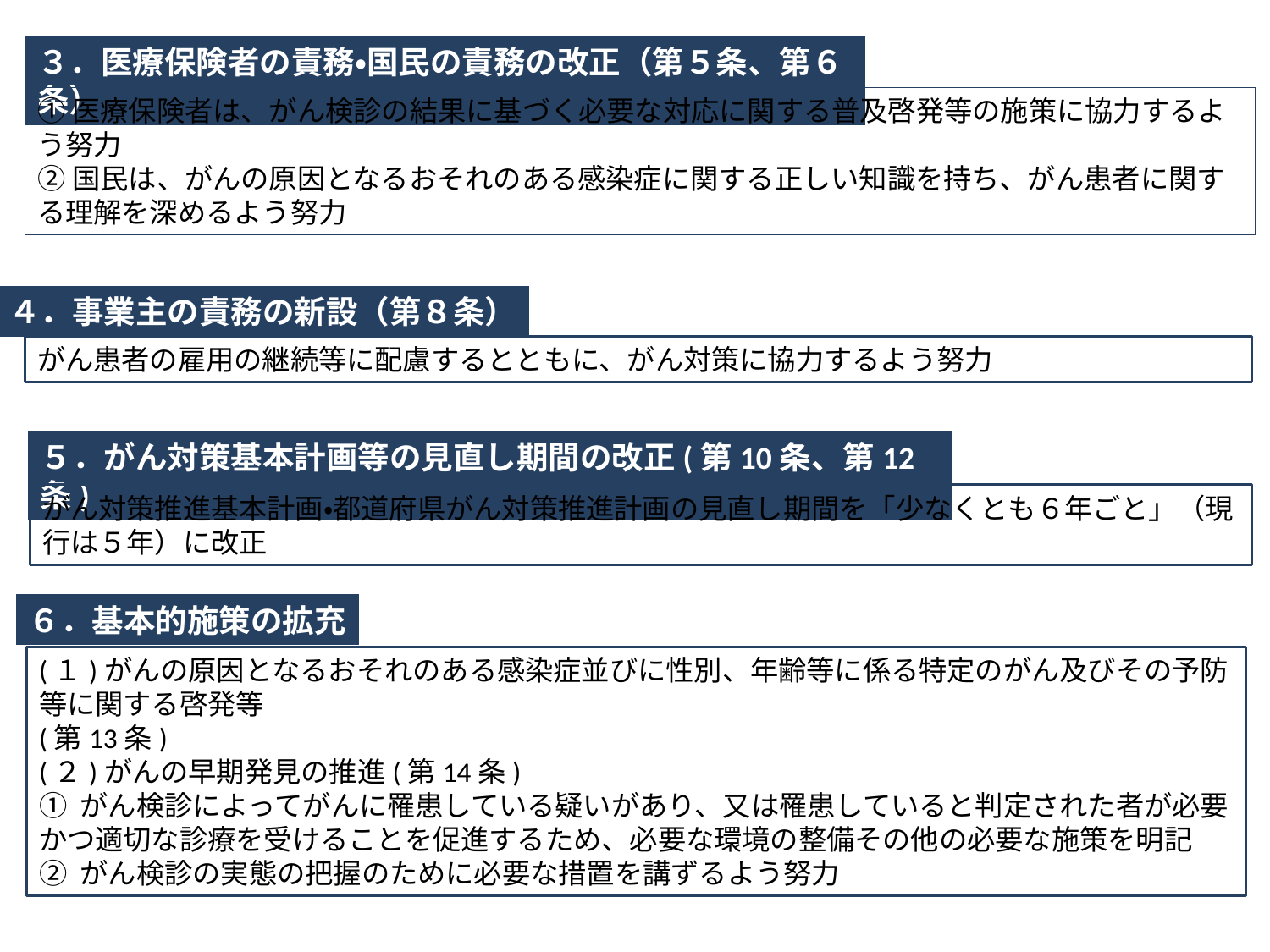

３．医療保険者の責務・国民の責務の改正（第５条、第６条）
①医療保険者は、がん検診の結果に基づく必要な対応に関する普及啓発等の施策に協力するよう努力
②国民は、がんの原因となるおそれのある感染症に関する正しい知識を持ち、がん患者に関する理解を深めるよう努力
４．事業主の責務の新設（第８条）
がん患者の雇用の継続等に配慮するとともに、がん対策に協力するよう努力
５．がん対策基本計画等の見直し期間の改正(第10条、第12条)
がん対策推進基本計画・都道府県がん対策推進計画の見直し期間を「少なくとも６年ごと」（現行は５年）に改正
６．基本的施策の拡充
(１)がんの原因となるおそれのある感染症並びに性別、年齢等に係る特定のがん及びその予防等に関する啓発等
(第13条)
(２)がんの早期発見の推進(第14条)
① がん検診によってがんに罹患している疑いがあり、又は罹患していると判定された者が必要かつ適切な診療を受けることを促進するため、必要な環境の整備その他の必要な施策を明記
② がん検診の実態の把握のために必要な措置を講ずるよう努力